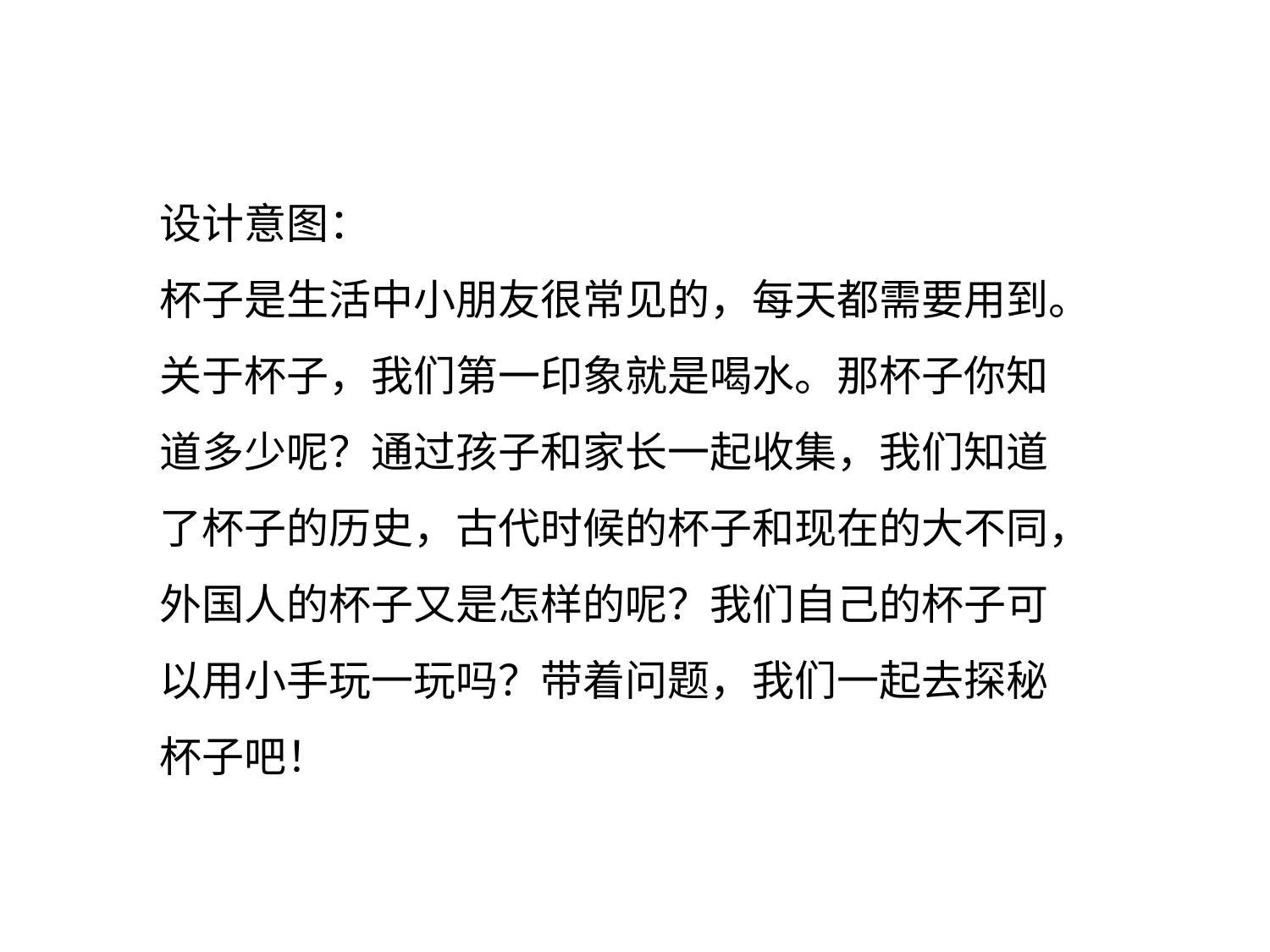

设计意图：
杯子是生活中小朋友很常见的，每天都需要用到。关于杯子，我们第一印象就是喝水。那杯子你知道多少呢？通过孩子和家长一起收集，我们知道了杯子的历史，古代时候的杯子和现在的大不同，外国人的杯子又是怎样的呢？我们自己的杯子可以用小手玩一玩吗？带着问题，我们一起去探秘杯子吧！